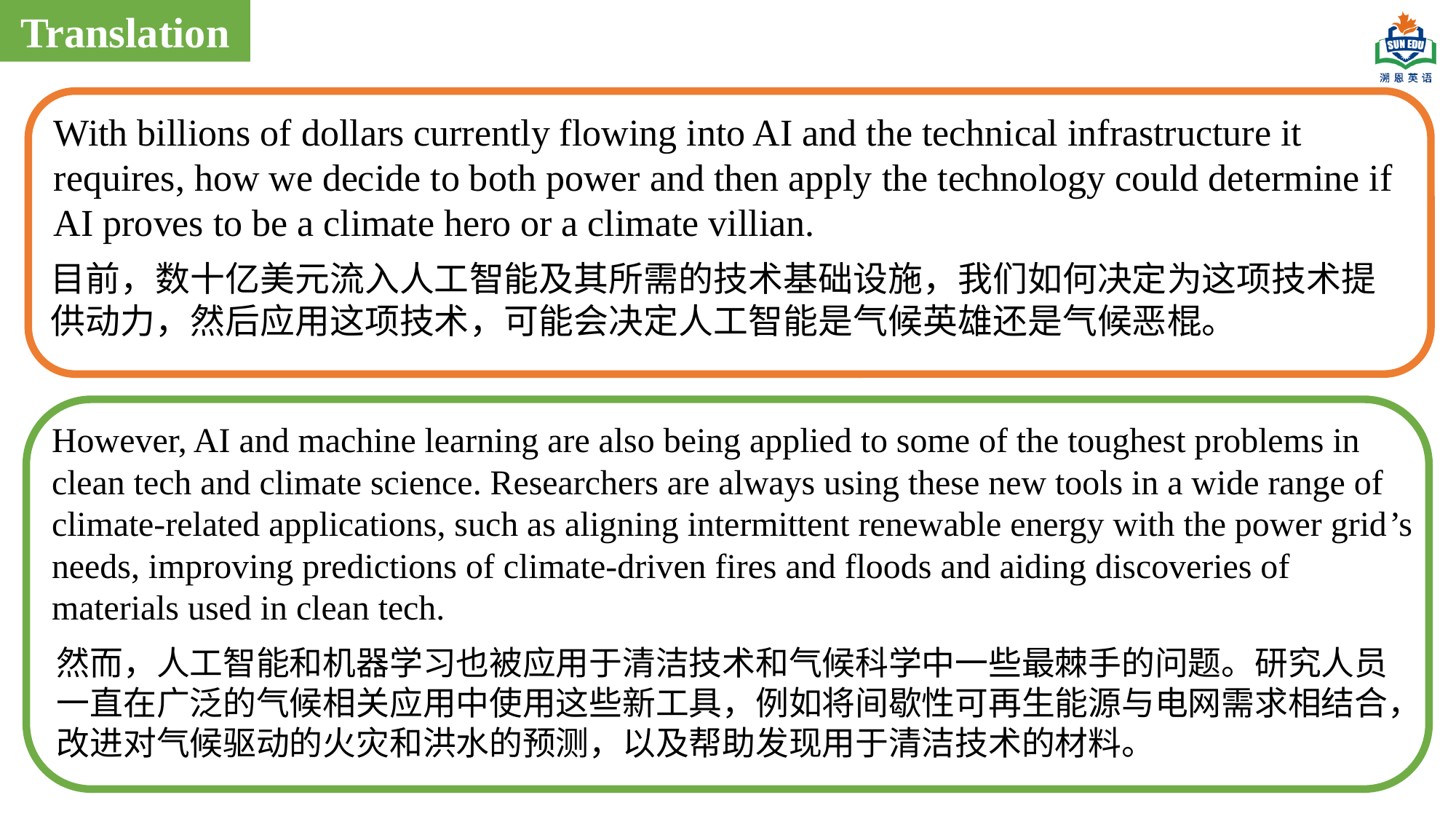

Translation

With billions of dollars currently flowing into AI and the technical infrastructure it requires, how we decide to both power and then apply the technology could determine if AI proves to be a climate hero or a climate villian.
目前，数十亿美元流入人工智能及其所需的技术基础设施，我们如何决定为这项技术提供动力，然后应用这项技术，可能会决定人工智能是气候英雄还是气候恶棍。

However, AI and machine learning are also being applied to some of the toughest problems in clean tech and climate science. Researchers are always using these new tools in a wide range of climate-related applications, such as aligning intermittent renewable energy with the power grid’s needs, improving predictions of climate-driven fires and floods and aiding discoveries of materials used in clean tech.
然而，人工智能和机器学习也被应用于清洁技术和气候科学中一些最棘手的问题。研究人员一直在广泛的气候相关应用中使用这些新工具，例如将间歇性可再生能源与电网需求相结合，改进对气候驱动的火灾和洪水的预测，以及帮助发现用于清洁技术的材料。